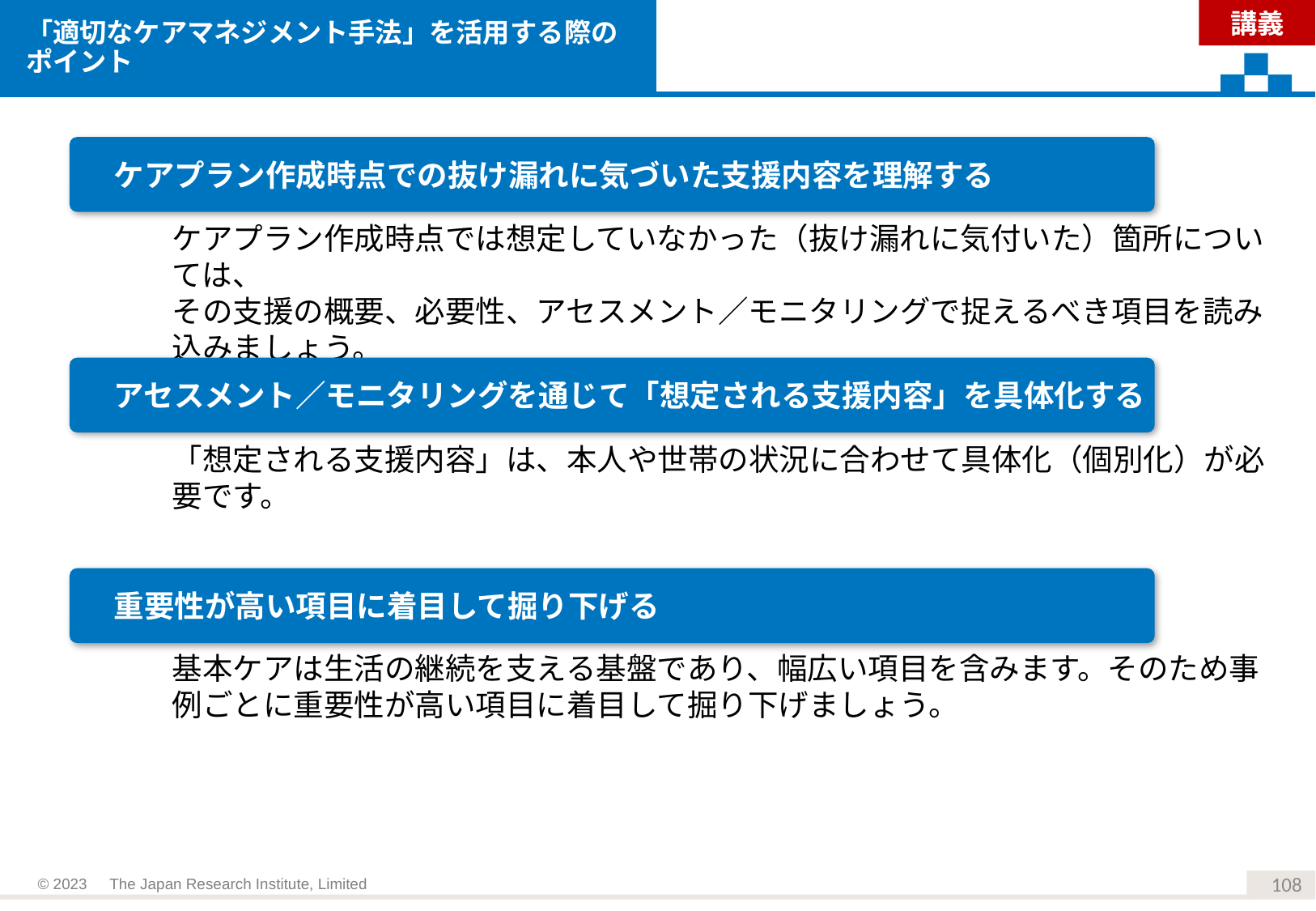

# 「適切なケアマネジメント手法」を活用する際のポイント
講義
　ケアプラン作成時点での抜け漏れに気づいた支援内容を理解する
ケアプラン作成時点では想定していなかった（抜け漏れに気付いた）箇所については、
その支援の概要、必要性、アセスメント／モニタリングで捉えるべき項目を読み込みましょう。
　アセスメント／モニタリングを通じて「想定される支援内容」を具体化する
「想定される支援内容」は、本人や世帯の状況に合わせて具体化（個別化）が必要です。
　重要性が高い項目に着目して掘り下げる
基本ケアは生活の継続を支える基盤であり、幅広い項目を含みます。そのため事例ごとに重要性が高い項目に着目して掘り下げましょう。
108